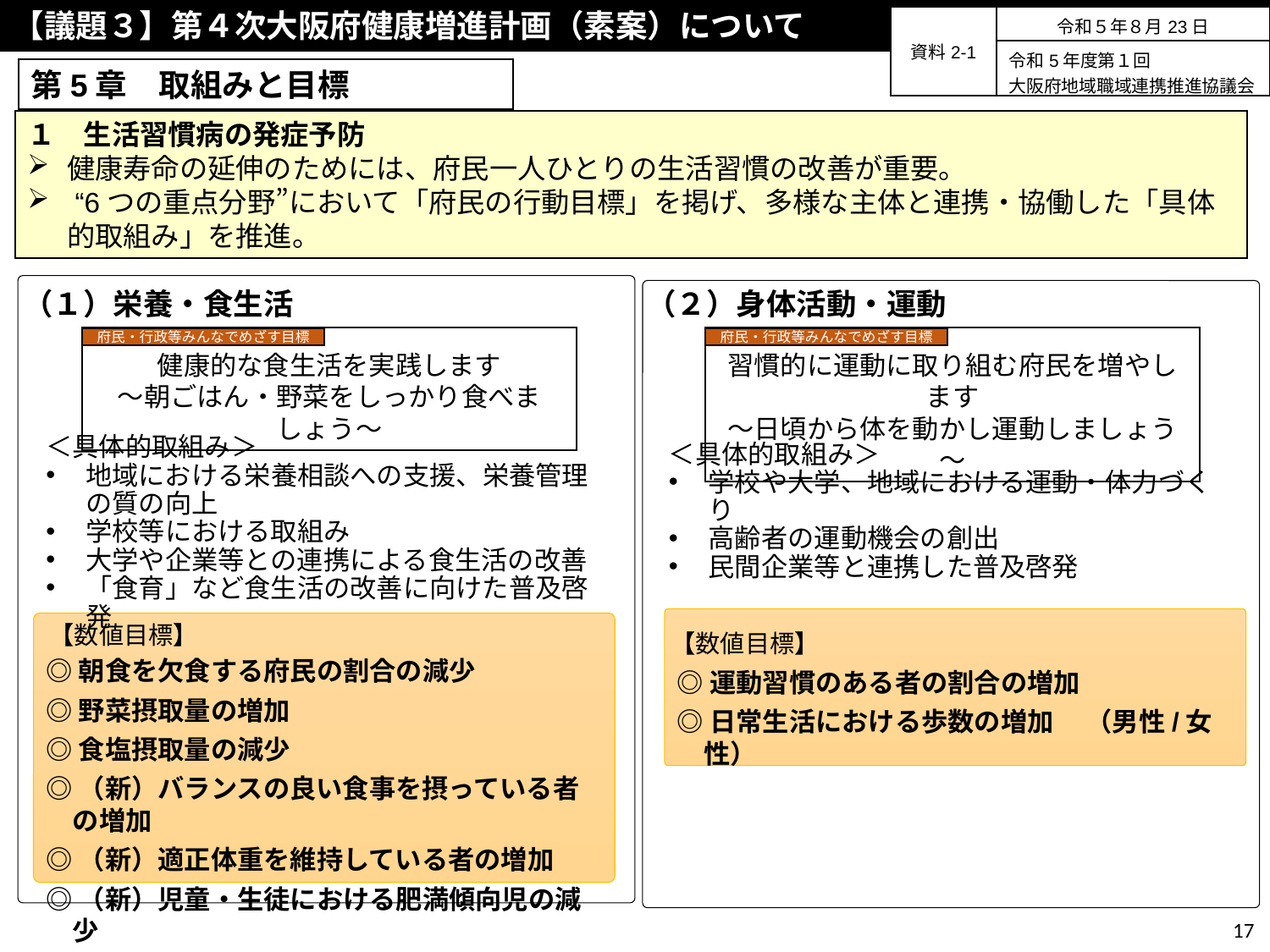

【議題３】第４次大阪府健康増進計画（素案）について
| 資料2-1 | 令和５年８月23日 |
| --- | --- |
|  | 令和5年度第１回 大阪府地域職域連携推進協議会 |
第5章　取組みと目標
１　生活習慣病の発症予防
健康寿命の延伸のためには、府民一人ひとりの生活習慣の改善が重要。
 “6つの重点分野”において「府民の行動目標」を掲げ、多様な主体と連携・協働した「具体的取組み」を推進。

（１）栄養・食生活
（２）身体活動・運動

健康的な食生活を実践します
～朝ごはん・野菜をしっかり食べましょう～
府民・行政等みんなでめざす目標

習慣的に運動に取り組む府民を増やします
～日頃から体を動かし運動しましょう～
府民・行政等みんなでめざす目標
＜具体的取組み＞
地域における栄養相談への支援、栄養管理の質の向上
学校等における取組み
大学や企業等との連携による食生活の改善
「食育」など食生活の改善に向けた普及啓発
＜具体的取組み＞
学校や大学、地域における運動・体力づくり
高齢者の運動機会の創出
民間企業等と連携した普及啓発

【数値目標】
【数値目標】
◎朝食を欠食する府民の割合の減少
◎野菜摂取量の増加
◎食塩摂取量の減少
◎（新）バランスの良い食事を摂っている者の増加
◎（新）適正体重を維持している者の増加
◎（新）児童・生徒における肥満傾向児の減少
◎運動習慣のある者の割合の増加
◎日常生活における歩数の増加　 （男性/女性）
17